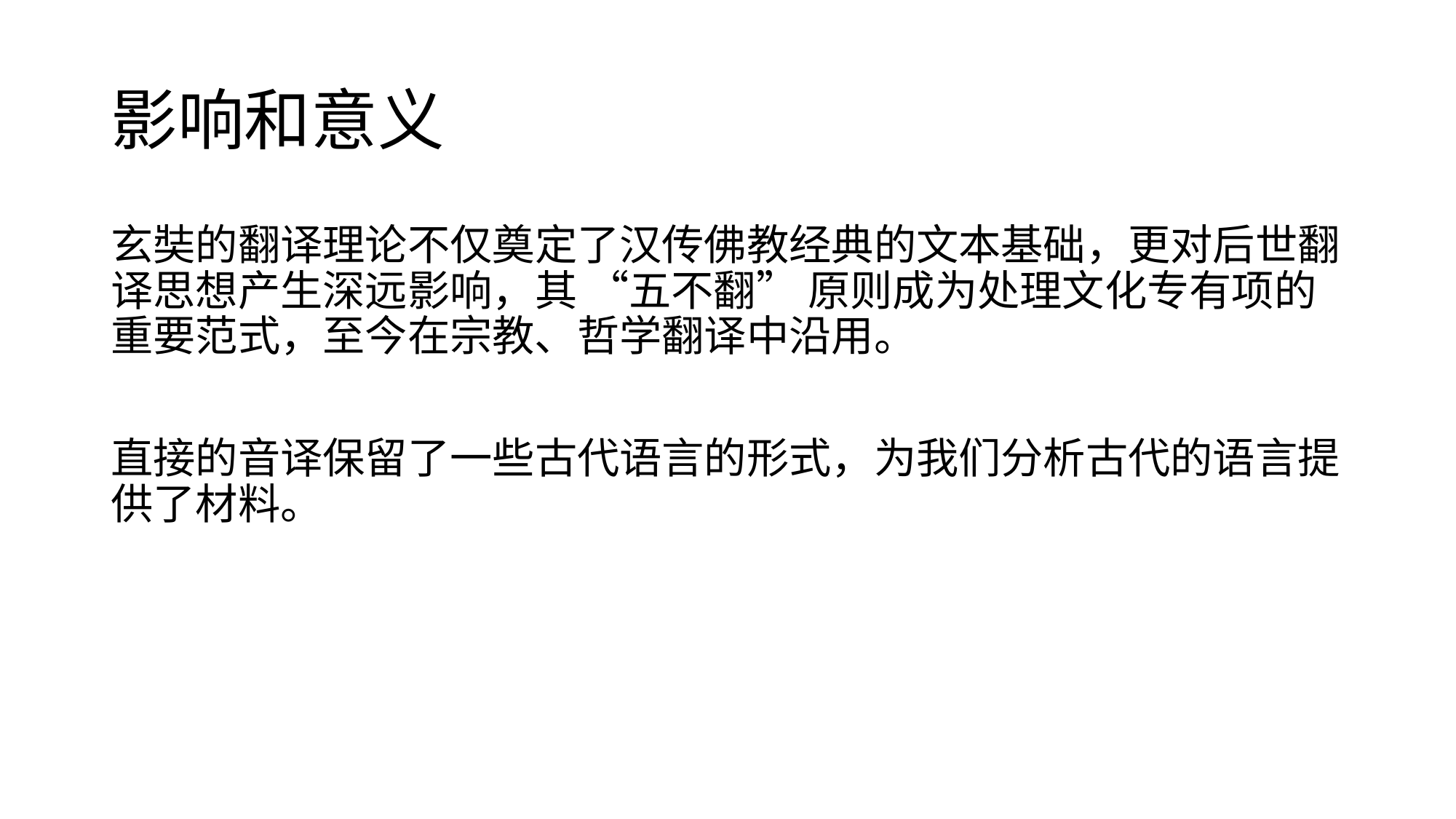

# 影响和意义
玄奘的翻译理论不仅奠定了汉传佛教经典的文本基础，更对后世翻译思想产生深远影响，其 “五不翻” 原则成为处理文化专有项的重要范式，至今在宗教、哲学翻译中沿用。

直接的音译保留了一些古代语言的形式，为我们分析古代的语言提供了材料。